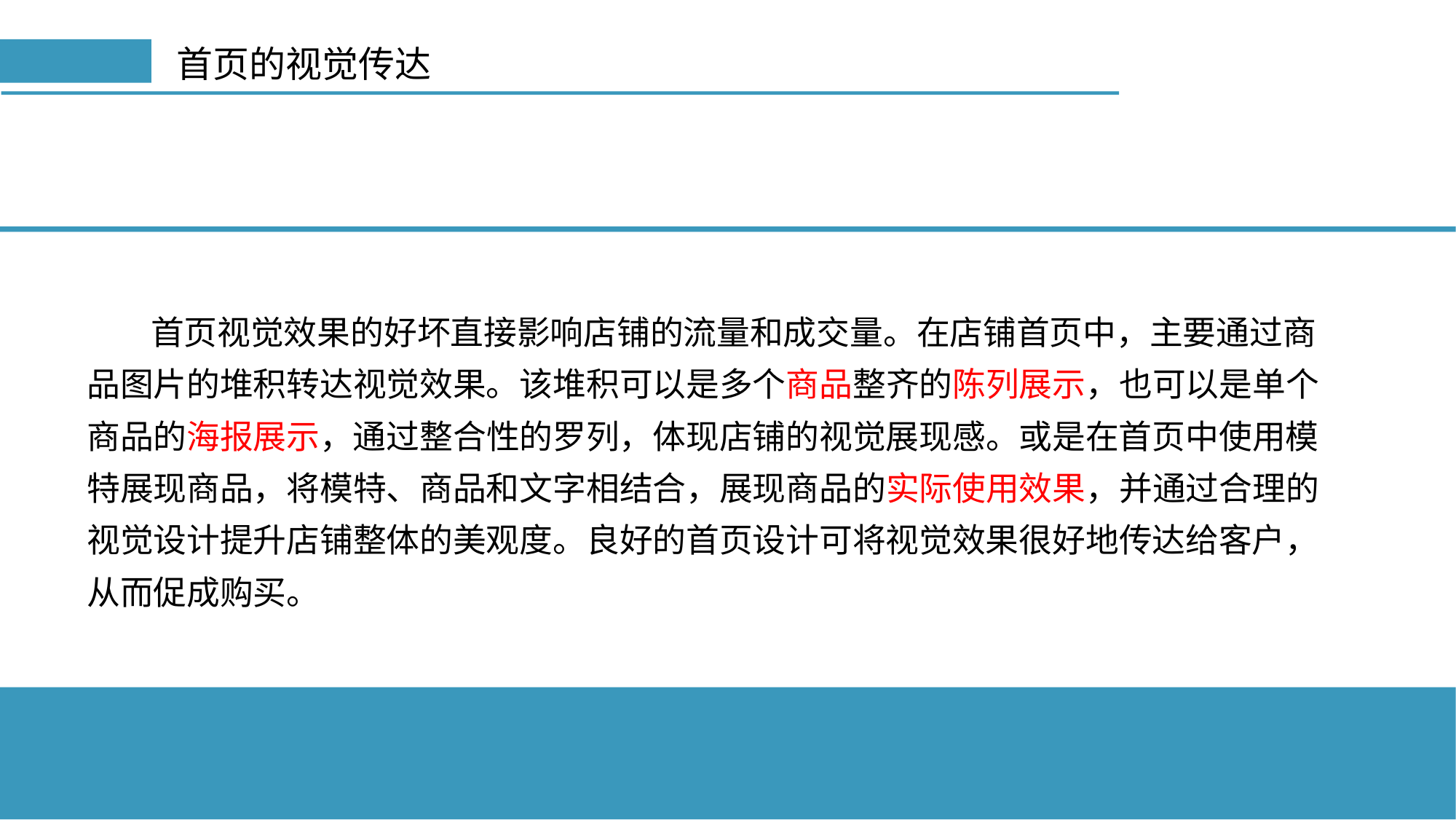

# 首页的视觉传达

首页视觉效果的好坏直接影响店铺的流量和成交量。在店铺首页中，主要通过商品图片的堆积转达视觉效果。该堆积可以是多个商品整齐的陈列展示，也可以是单个商品的海报展示，通过整合性的罗列，体现店铺的视觉展现感。或是在首页中使用模特展现商品，将模特、商品和文字相结合，展现商品的实际使用效果，并通过合理的视觉设计提升店铺整体的美观度。良好的首页设计可将视觉效果很好地传达给客户，从而促成购买。